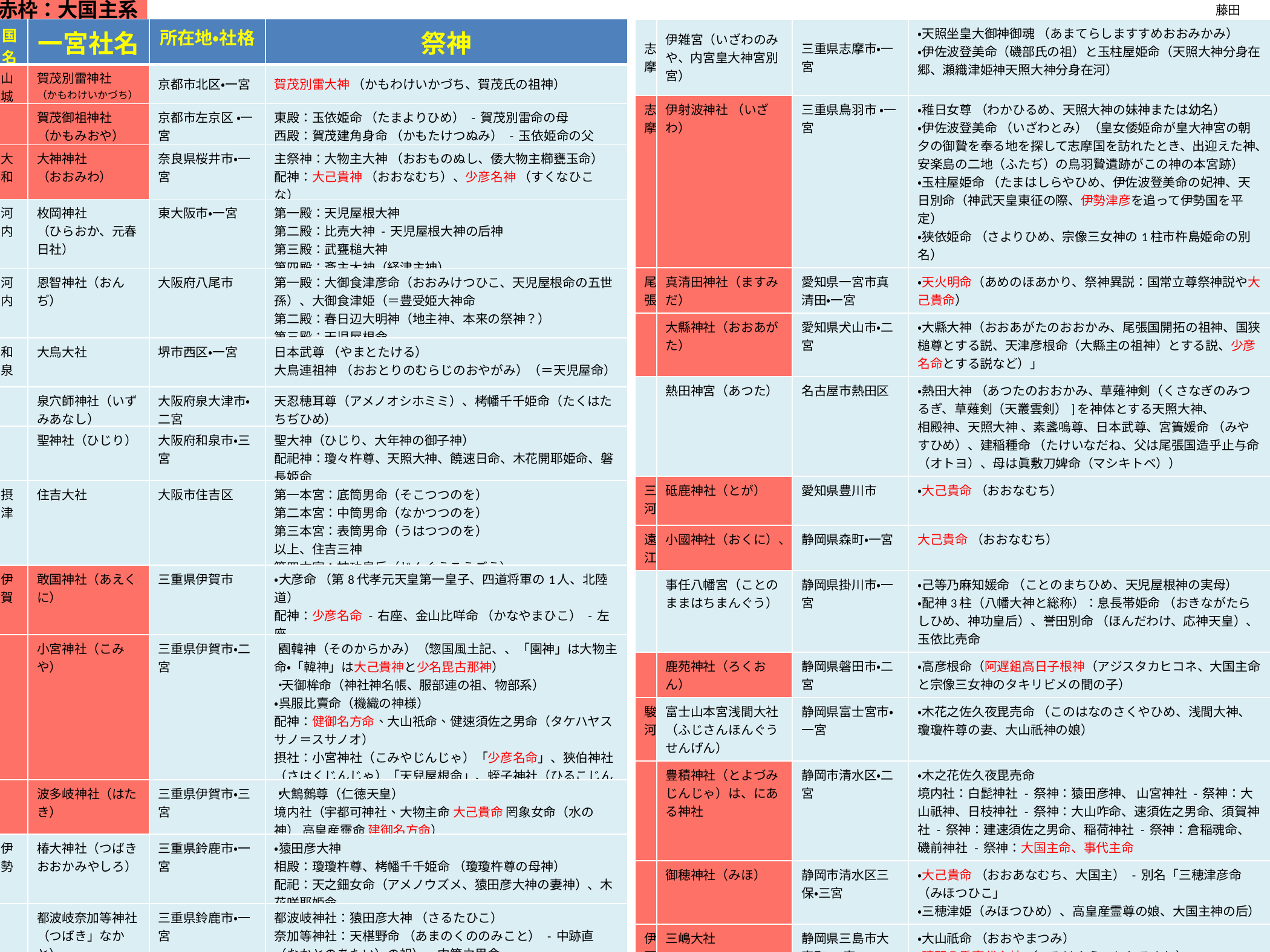

赤枠：大国主系
藤田
| 国名 | 一宮社名 | 所在地・社格 | 祭神 |
| --- | --- | --- | --- |
| 山城 | 賀茂別雷神社 （かもわけいかづち） | 京都市北区・一宮 | 賀茂別雷大神 （かもわけいかづち、賀茂氏の祖神） |
|  | 賀茂御祖神社 （かもみおや） | 京都市左京区 ・一宮 | 東殿：玉依姫命 （たまよりひめ） - 賀茂別雷命の母 西殿：賀茂建角身命 （かもたけつぬみ） - 玉依姫命の父 |
| 大和 | 大神神社 （おおみわ） | 奈良県桜井市・一宮 | 主祭神：大物主大神 （おおものぬし、倭大物主櫛甕玉命） 配神：大己貴神 （おおなむち）、少彦名神 （すくなひこな） |
| 河内 | 枚岡神社 （ひらおか、元春日社） | 東大阪市・一宮 | 第一殿：天児屋根大神 第二殿：比売大神 - 天児屋根大神の后神 第三殿：武甕槌大神 第四殿：斎主大神（経津主神） |
| 河内 | 恩智神社（おんぢ） | 大阪府八尾市 | 第一殿：大御食津彦命（おおみけつひこ、天児屋根命の五世孫）、大御食津姫（＝豊受姫大神命 第二殿：春日辺大明神（地主神、本来の祭神？） 第三殿：天児屋根命 |
| 和泉 | 大鳥大社 | 堺市西区・一宮 | 日本武尊 （やまとたける） 大鳥連祖神 （おおとりのむらじのおやがみ）（＝天児屋命） |
|  | 泉穴師神社（いずみあなし） | 大阪府泉大津市・二宮 | 天忍穂耳尊（アメノオシホミミ）、栲幡千千姫命（たくはたちぢひめ） |
|  | 聖神社（ひじり） | 大阪府和泉市・三宮 | 聖大神（ひじり、大年神の御子神） 配祀神：瓊々杵尊、天照大神、饒速日命、木花開耶姫命、磐長姫命 |
| 摂津 | 住吉大社 | 大阪市住吉区 | 第一本宮：底筒男命（そこつつのを） 第二本宮：中筒男命（なかつつのを） 第三本宮：表筒男命（うはつつのを） 以上、住吉三神 第四本宮：神功皇后（じんぐうこうごう） |
| 伊賀 | 敢国神社（あえくに） | 三重県伊賀市 | ・大彦命 （第8代孝元天皇第一皇子、四道将軍の1人、北陸道） 配神：少彦名命 - 右座、金山比咩命 （かなやまひこ） - 左座 |
|  | 小宮神社（こみや） | 三重県伊賀市・二宮 | ・園韓神（そのからかみ）（惣国風土記、、「園神」は大物主命・「韓神」は大己貴神と少名毘古那神） ・ 天御桙命（神社神名帳、服部連の祖、物部系） ・呉服比賣命（機織の神様） 配神：健御名方命、大山祇命、健速須佐之男命（タケハヤスサノ＝スサノオ） 摂社：小宮神社（こみやじんじゃ）「少彦名命」、狹伯神社（さはくじんじゃ）「天兒屋根命」、蛭子神社（ひるこじんじゃ）「蛭兒命」 |
|  | 波多岐神社（はたき） | 三重県伊賀市・三宮 | ・大鷦鷯尊（仁徳天皇） 境内社（宇都可神社、大物主命 大己貴命 罔象女命（水の神） 高皇産靈命 建御名方命） |
| 伊勢 | 椿大神社（つばきおおかみやしろ） | 三重県鈴鹿市・一宮 | ・猿田彦大神 相殿：瓊瓊杵尊、栲幡千千姫命 （瓊瓊杵尊の母神） 配祀：天之鈿女命（アメノウズメ、猿田彦大神の妻神）、木花咲耶姫命 |
|  | 都波岐奈加等神社（つばき」なかと） | 三重県鈴鹿市・一宮 | 都波岐神社：猿田彦大神 （さるたひこ） 奈加等神社：天椹野命 （あまのくののみこと） - 中跡直（なかとのあたい）の祖）、中筒之男命 |
|  | 多度大社 | 三重県桑名市・二宮 | ・天津彦根命（天照大神の第3子） 境内社（一目連神社、天目一箇命（天津彦根命の子） |
| 志摩 | 伊雑宮（いざわのみや、内宮皇大神宮別宮） | 三重県志摩市・一宮 | ・天照坐皇大御神御魂 （あまてらしますすめおおみかみ） ・伊佐波登美命（磯部氏の祖）と玉柱屋姫命（天照大神分身在郷、瀬織津姫神天照大神分身在河） |
| --- | --- | --- | --- |
| 志摩 | 伊射波神社 （いざわ） | 三重県鳥羽市 ・一宮 | ・稚日女尊 （わかひるめ、天照大神の妹神または幼名） ・伊佐波登美命 （いざわとみ）（皇女倭姫命が皇大神宮の朝夕の御贄を奉る地を探して志摩国を訪れたとき、出迎えた神、安楽島の二地（ふたぢ）の鳥羽贄遺跡がこの神の本宮跡） ・玉柱屋姫命 （たまはしらやひめ、伊佐波登美命の妃神、天日別命（神武天皇東征の際、伊勢津彦を追って伊勢国を平定） ・狭依姫命 （さよりひめ、宗像三女神の1柱市杵島姫命の別名） |
| 尾張 | 真清田神社（ますみだ） | 愛知県一宮市真清田・一宮 | ・天火明命（あめのほあかり、祭神異説：国常立尊祭神説や大己貴命） |
|  | 大縣神社（おおあがた） | 愛知県犬山市・二宮 | ・大縣大神（おおあがたのおおかみ、尾張国開拓の祖神、国狭槌尊とする説、天津彦根命（大縣主の祖神）とする説、少彦名命とする説など）」 |
|  | 熱田神宮（あつた） | 名古屋市熱田区 | ・熱田大神 （あつたのおおかみ、草薙神剣（くさなぎのみつるぎ、草薙剣（天叢雲剣）]を神体とする天照大神、 相殿神、天照大神 、素盞嗚尊、日本武尊、宮簀媛命 （みやすひめ）、建稲種命 （たけいなだね、父は尾張国造乎止与命（オトヨ）、母は眞敷刀婢命（マシキトベ）） |
| 三河 | 砥鹿神社（とが） | 愛知県豊川市 | ・大己貴命 （おおなむち） |
| 遠江 | 小國神社（おくに）、 | 静岡県森町・一宮 | 大己貴命 （おおなむち） |
|  | 事任八幡宮（ことのままはちまんぐう） | 静岡県掛川市・一宮 | ・己等乃麻知媛命 （ことのまちひめ、天児屋根神の実母） ・配神3柱（八幡大神と総称）：息長帯姫命 （おきながたらしひめ、神功皇后）、誉田別命 （ほんだわけ、応神天皇）、玉依比売命 |
|  | 鹿苑神社（ろくおん） | 静岡県磐田市・二宮 | ・高彦根命（阿遅鉏高日子根神（アジスタカヒコネ、大国主命と宗像三女神のタキリビメの間の子） |
| 駿河 | 富士山本宮浅間大社（ふじさんほんぐうせんげん） | 静岡県富士宮市・一宮 | ・木花之佐久夜毘売命 （このはなのさくやひめ、浅間大神、瓊瓊杵尊の妻、大山祇神の娘） |
|  | 豊積神社（とよづみじんじゃ）は、にある神社 | 静岡市清水区・二宮 | ・木之花佐久夜毘売命 境内社：白髭神社 - 祭神：猿田彦神、 山宮神社 - 祭神：大山祇神、日枝神社 - 祭神：大山咋命、速須佐之男命、須賀神社 - 祭神：建速須佐之男命、稲荷神社 - 祭神：倉稲魂命、磯前神社 - 祭神：大国主命、事代主命 |
|  | 御穂神社（みほ） | 静岡市清水区三保・三宮 | ・大己貴命 （おおあなむち、大国主） - 別名「三穂津彦命（みほつひこ」 ・三穂津姫（みほつひめ）、高皇産霊尊の娘、大国主神の后） |
| 伊豆 | 三嶋大社 | 静岡県三島市大宮町・一宮 | ・大山祇命 （おおやまつみ） ・積羽八重事代主神 （つみはやえことしろぬし） |
|  | 若宮神社（大社摂社、若宮八幡宮） | 静岡県三島市大宮町・二宮 | 祭神：物忌奈乃命（ものいみな、三嶋神の御子神、神津島の物忌奈命神社の祭神）、誉田別命（ほんだわけ、応神天皇）、神功皇后、妃大神 |
|  | 浅間神社 | 三島市芝本町・三宮 | ・木花開耶姫命、波布比売命（島明神の后神の一柱） 相殿神：瓊々杵命、火明命、火蘭降命、彦火々出見命 |